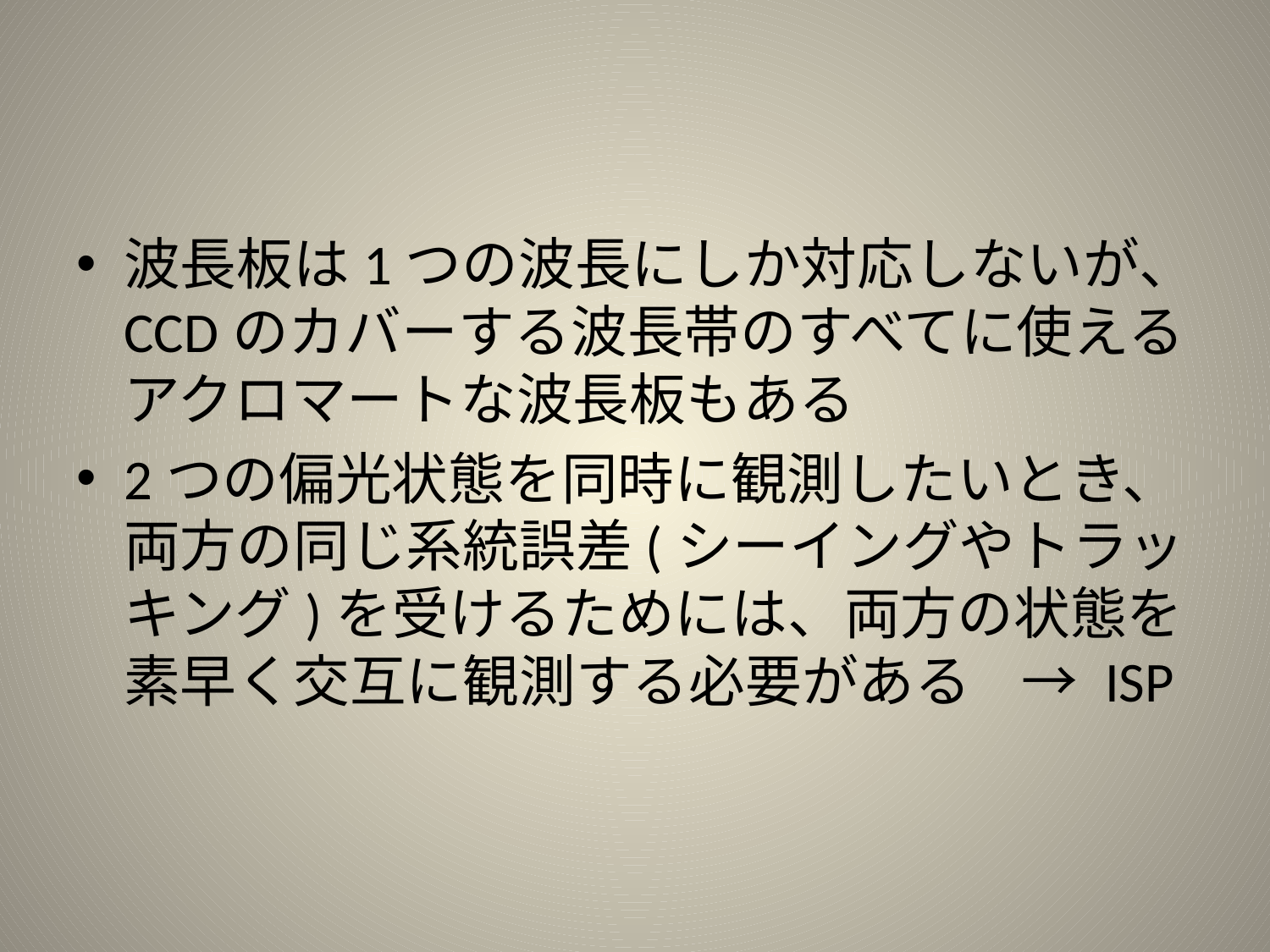

#
波長板は1つの波長にしか対応しないが、CCDのカバーする波長帯のすべてに使えるアクロマートな波長板もある
2つの偏光状態を同時に観測したいとき、両方の同じ系統誤差(シーイングやトラッキング)を受けるためには、両方の状態を素早く交互に観測する必要がある    → ISP